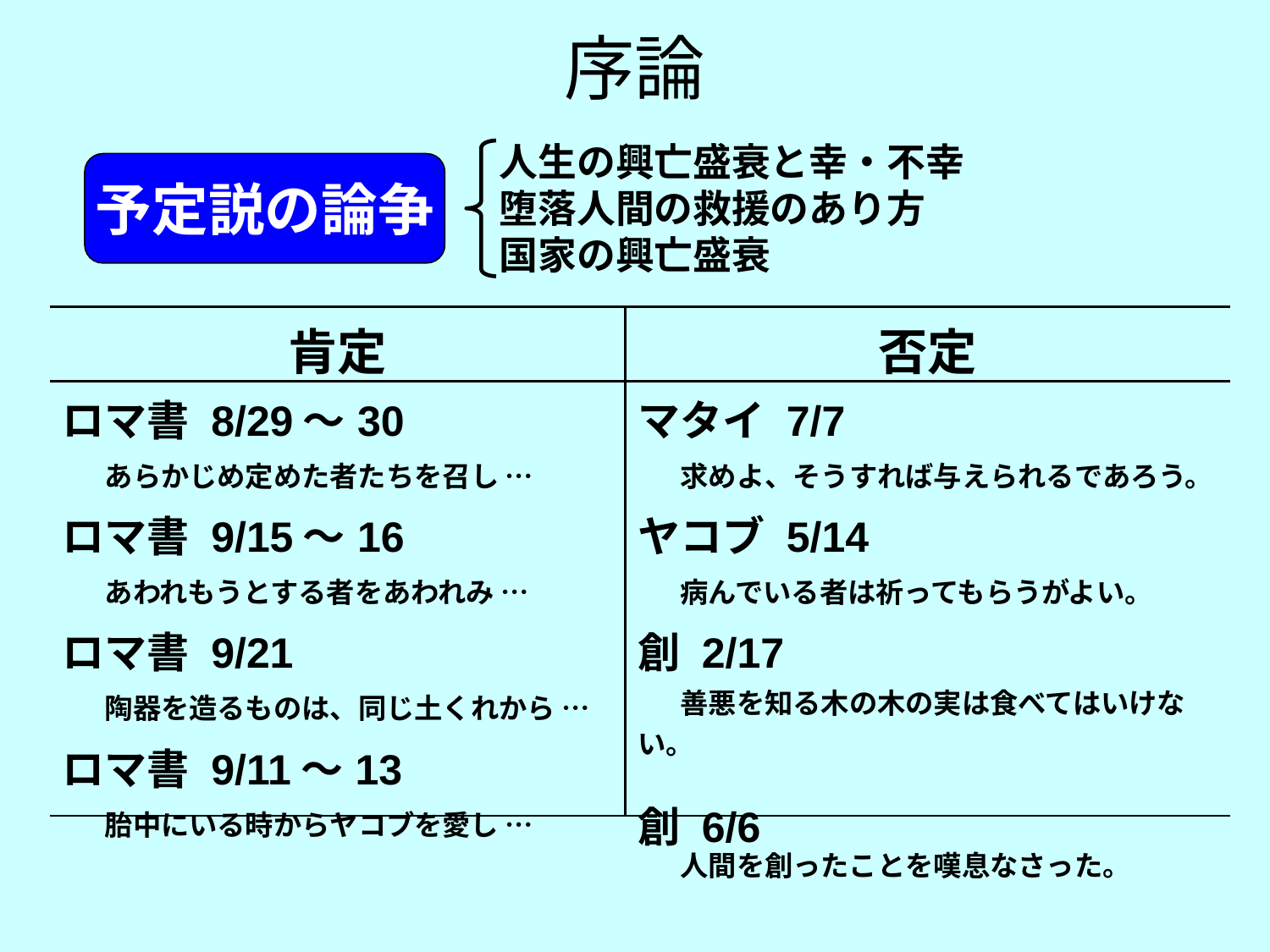

序論
人生の興亡盛衰と幸・不幸
堕落人間の救援のあり方
国家の興亡盛衰

予定説の論争
| 肯定 | 否定 |
| --- | --- |
| ロマ書 8/29～30 　あらかじめ定めた者たちを召し … ロマ書 9/15～16 　あわれもうとする者をあわれみ … ロマ書 9/21 　陶器を造るものは、同じ土くれから … ロマ書 9/11～13 　胎中にいる時からヤコブを愛し … | マタイ 7/7 　求めよ、そうすれば与えられるであろう。 ヤコブ 5/14 　病んでいる者は祈ってもらうがよい。 創 2/17 　善悪を知る木の木の実は食べてはいけない。 創 6/6 　人間を創ったことを嘆息なさった。 |